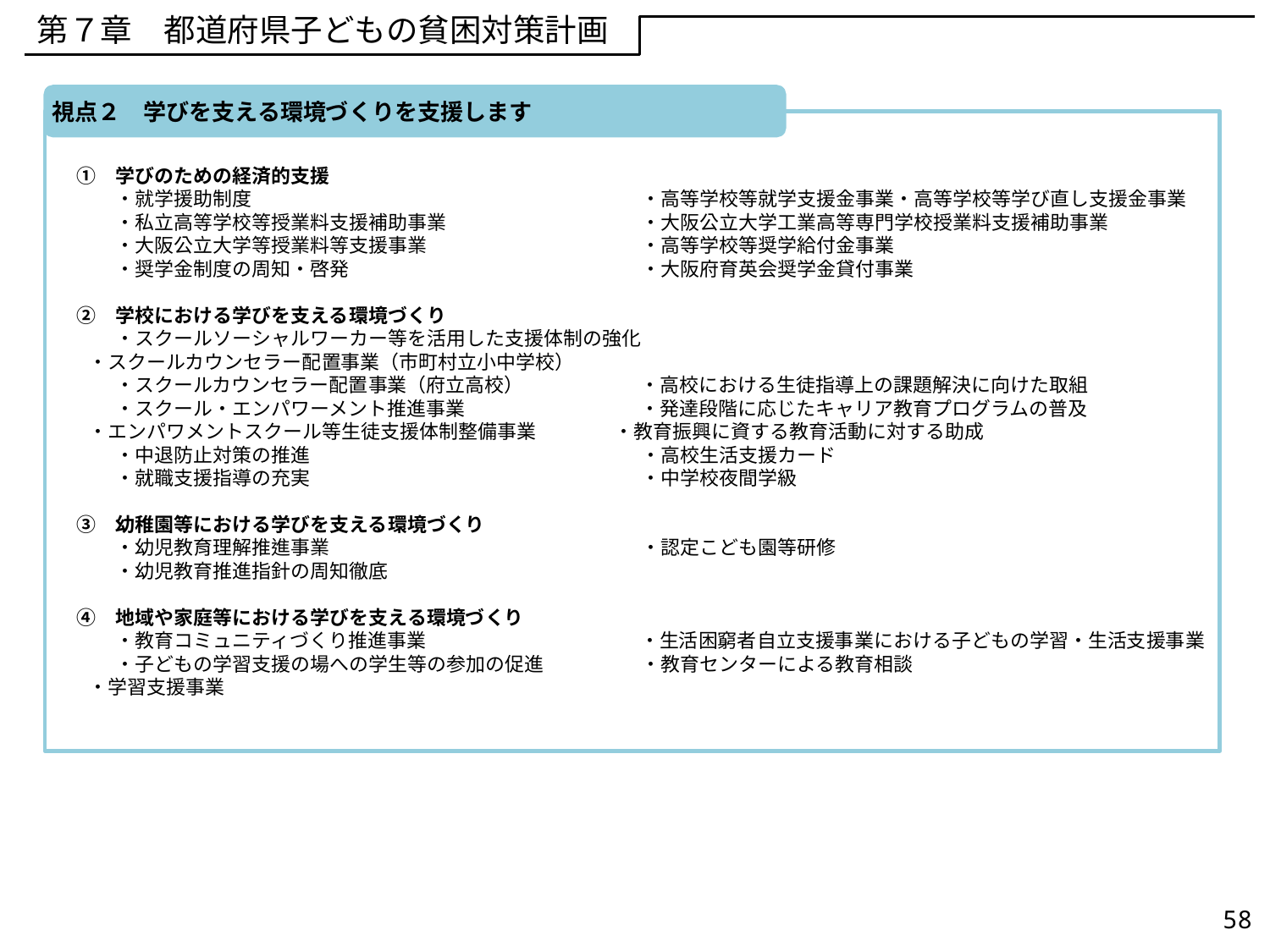

第７章　都道府県子どもの貧困対策計画
視点２　学びを支える環境づくりを支援します

　①　学びのための経済的支援
　　　・就学援助制度　　　　　　　　　　　　　　　　　　　　・高等学校等就学支援金事業・高等学校等学び直し支援金事業
　　　・私立高等学校等授業料支援補助事業　　　　　　　　　　・大阪公立大学工業高等専門学校授業料支援補助事業
　　　・大阪公立大学等授業料等支援事業　　　　　　　　　　　・高等学校等奨学給付金事業
　　　・奨学金制度の周知・啓発　　　　　　　　　　　　　　　・大阪府育英会奨学金貸付事業

　②　学校における学びを支える環境づくり
　　　・スクールソーシャルワーカー等を活用した支援体制の強化
      ・スクールカウンセラー配置事業（市町村立小中学校）
　　　・スクールカウンセラー配置事業（府立高校）　　　　　　・高校における生徒指導上の課題解決に向けた取組
　　　・スクール・エンパワーメント推進事業　　　　　　　　　・発達段階に応じたキャリア教育プログラムの普及
      ・エンパワメントスクール等生徒支援体制整備事業　　　　・教育振興に資する教育活動に対する助成
　　　・中退防止対策の推進　　　　　　　　　　　　　　　　　・高校生活支援カード
　　　・就職支援指導の充実　　　　　　　　　　　　　　　　　・中学校夜間学級

　③　幼稚園等における学びを支える環境づくり
　　　・幼児教育理解推進事業　　　　　　　　　　　　　　　　・認定こども園等研修
　　　・幼児教育推進指針の周知徹底

　④　地域や家庭等における学びを支える環境づくり
　　　・教育コミュニティづくり推進事業　　　　　　　　　　　・生活困窮者自立支援事業における子どもの学習・生活支援事業
　　　・子どもの学習支援の場への学生等の参加の促進　　　　　・教育センターによる教育相談
      ・学習支援事業

58